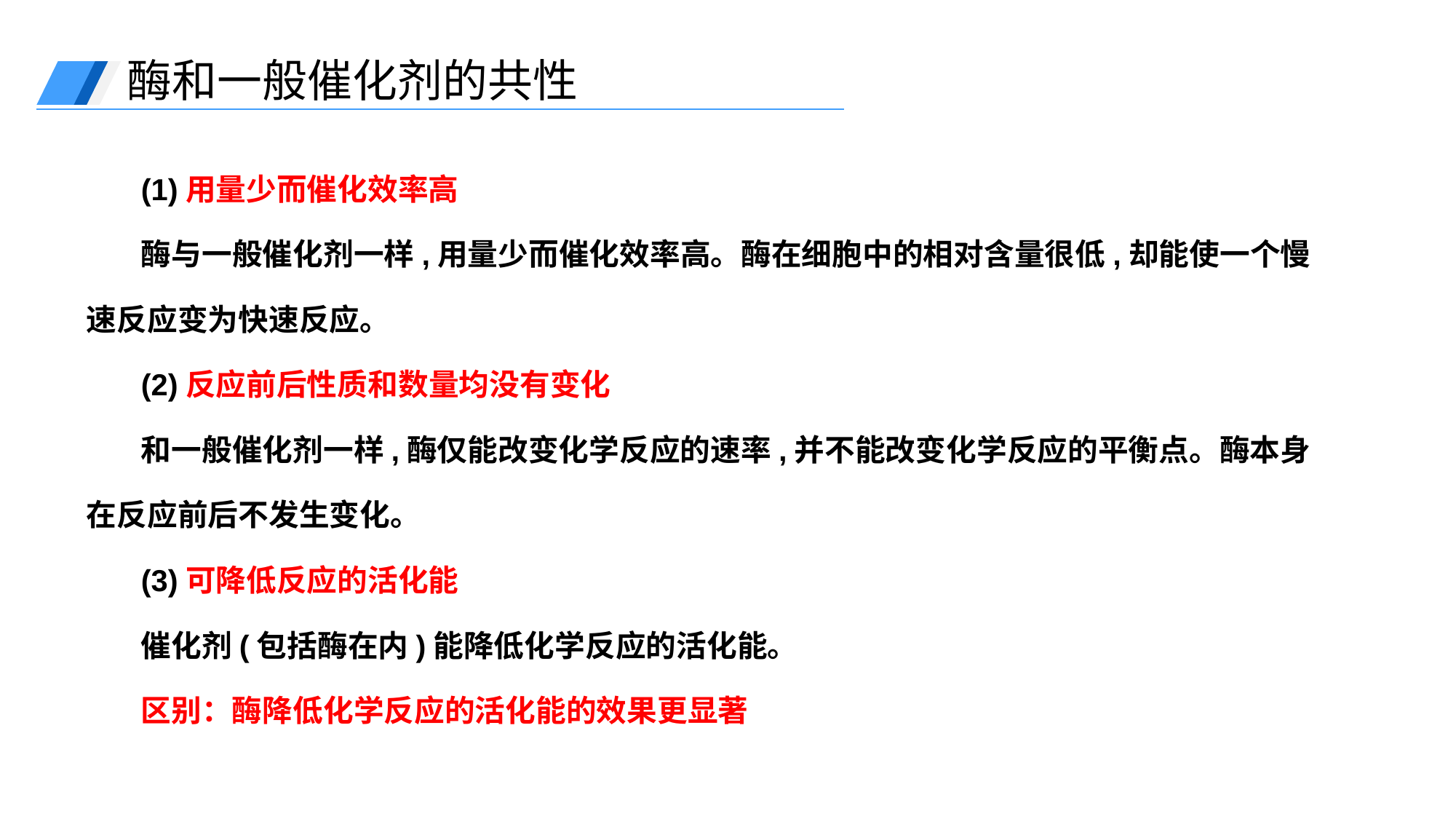

酶和一般催化剂的共性

(1)用量少而催化效率高
酶与一般催化剂一样,用量少而催化效率高。酶在细胞中的相对含量很低,却能使一个慢速反应变为快速反应。
(2)反应前后性质和数量均没有变化
和一般催化剂一样,酶仅能改变化学反应的速率,并不能改变化学反应的平衡点。酶本身在反应前后不发生变化。
(3)可降低反应的活化能
催化剂(包括酶在内)能降低化学反应的活化能。
区别：酶降低化学反应的活化能的效果更显著